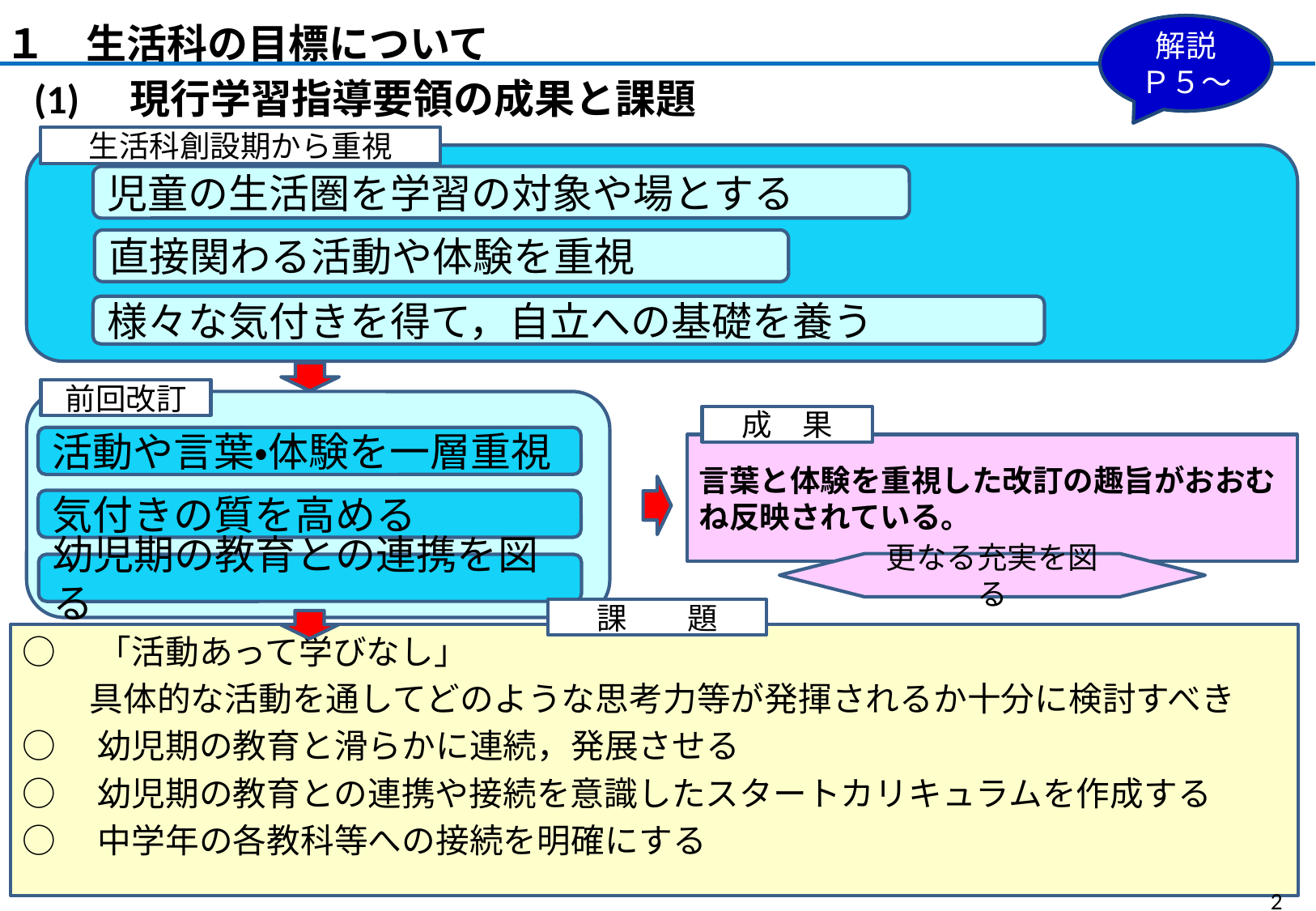

１　生活科の目標について
解説
Ｐ５～
(1)　現行学習指導要領の成果と課題
生活科創設期から重視

児童の生活圏を学習の対象や場とする
直接関わる活動や体験を重視
様々な気付きを得て，自立への基礎を養う

前回改訂

成　果
活動や言葉・体験を一層重視
言葉と体験を重視した改訂の趣旨がおおむね反映されている。
気付きの質を高める

更なる充実を図る
幼児期の教育との連携を図る
課　　題

○　「活動あって学びなし」
　　具体的な活動を通してどのような思考力等が発揮されるか十分に検討すべき
○　幼児期の教育と滑らかに連続，発展させる
○　幼児期の教育との連携や接続を意識したスタートカリキュラムを作成する
○　中学年の各教科等への接続を明確にする
2